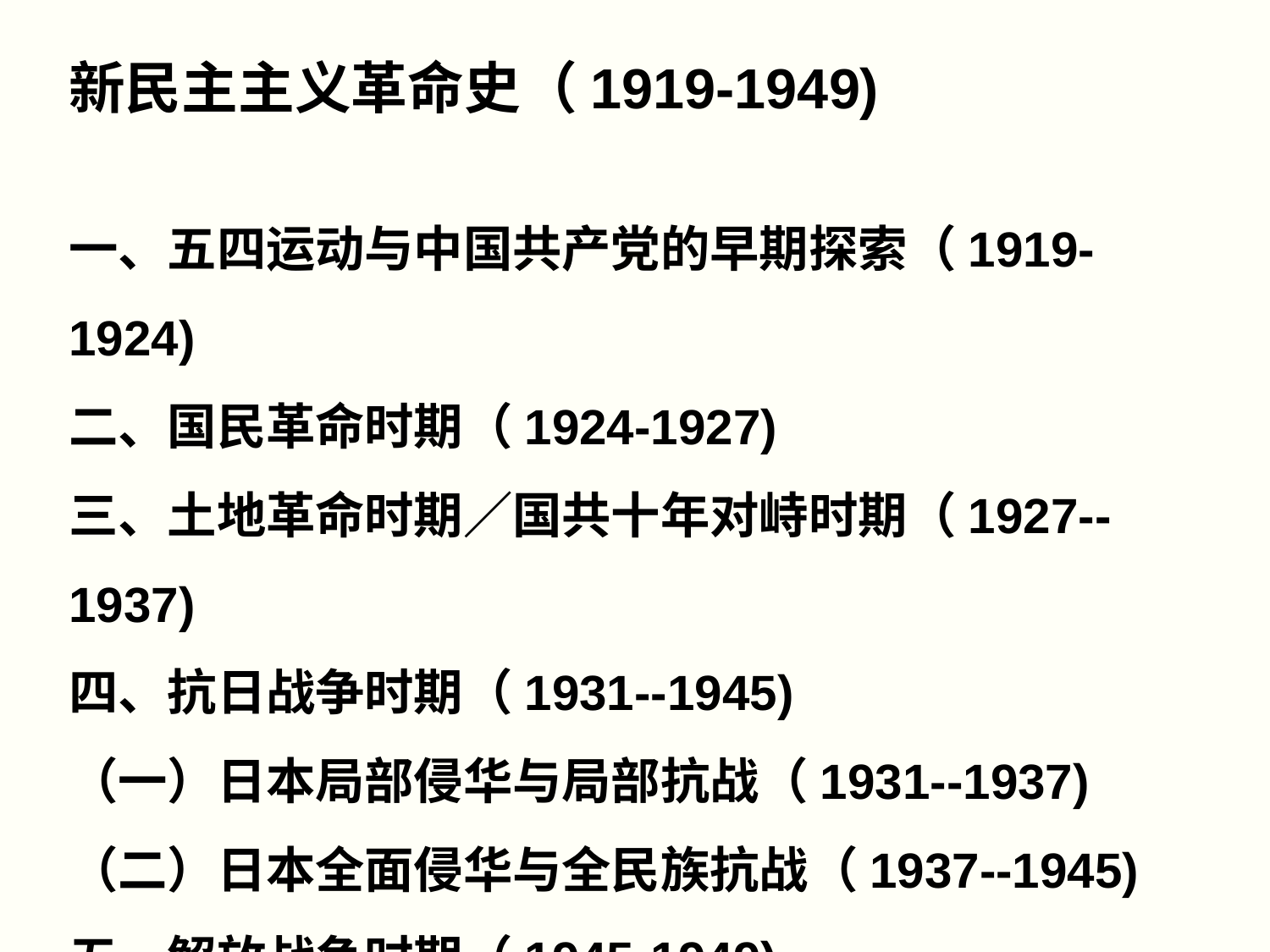

新民主主义革命史（1919-1949)

一、五四运动与中国共产党的早期探索（1919-1924)
二、国民革命时期（1924-1927)
三、土地革命时期／国共十年对峙时期（1927--1937)
四、抗日战争时期（1931--1945)
（一）日本局部侵华与局部抗战（1931--1937)
（二）日本全面侵华与全民族抗战（1937--1945)
五、解放战争时期（1945-1949)